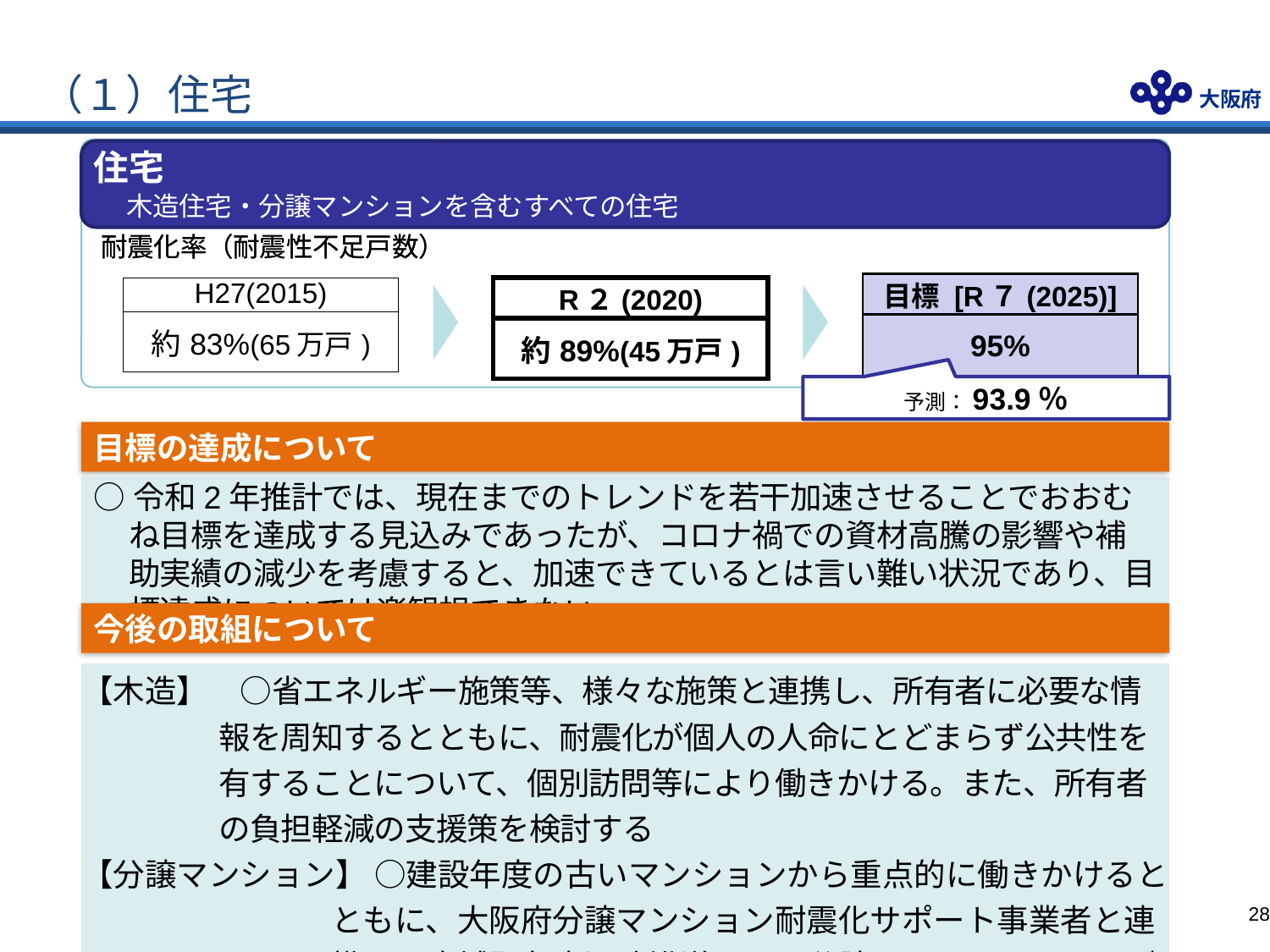

# （１）住宅

住宅
　木造住宅・分譲マンションを含むすべての住宅
耐震化率（耐震性不足戸数）
耐震化率（耐震性不足戸数）
| 目標 [R７(2025)] |
| --- |
| 95% |
| H27(2015) |
| --- |
| 約83%(65万戸) |
| R２(2020) |
| --- |
| 約89%(45万戸) |

予測：93.9％
目標の達成について
○令和2年推計では、現在までのトレンドを若干加速させることでおおむね目標を達成する見込みであったが、コロナ禍での資材高騰の影響や補助実績の減少を考慮すると、加速できているとは言い難い状況であり、目標達成については楽観視できない
今後の取組について
【木造】　○省エネルギー施策等、様々な施策と連携し、所有者に必要な情報を周知するとともに、耐震化が個人の人命にとどまらず公共性を有することについて、個別訪問等により働きかける。また、所有者の負担軽減の支援策を検討する
【分譲マンション】 ○建設年度の古いマンションから重点的に働きかけるとともに、大阪府分譲マンション耐震化サポート事業者と連携し、広域緊急交通路沿道にある分譲マンションでのモデル事業を推進する
28